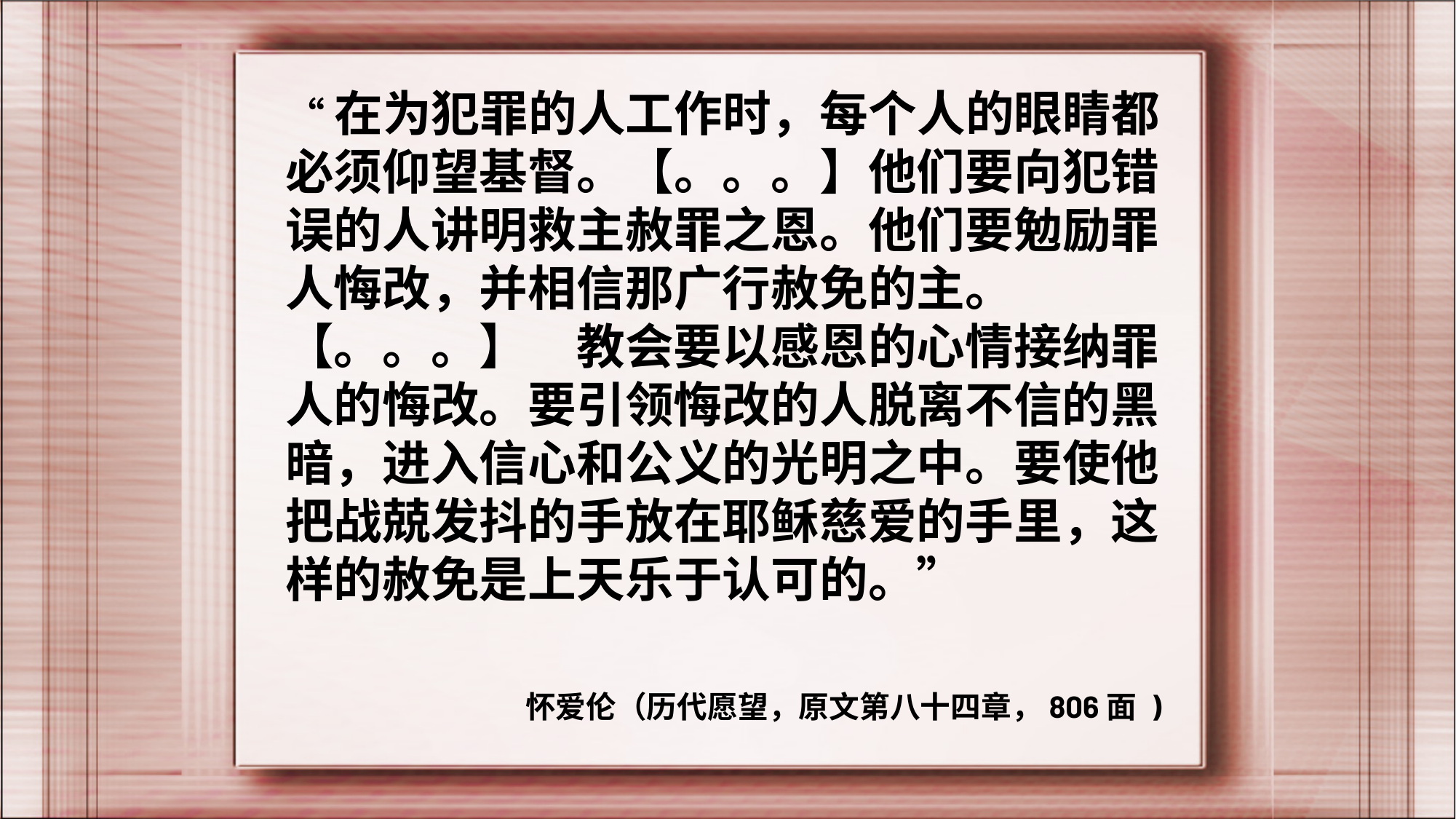

“在为犯罪的人工作时，每个人的眼睛都必须仰望基督。【。。。】他们要向犯错误的人讲明救主赦罪之恩。他们要勉励罪人悔改，并相信那广行赦免的主。【。。。】 教会要以感恩的心情接纳罪人的悔改。要引领悔改的人脱离不信的黑暗，进入信心和公义的光明之中。要使他把战兢发抖的手放在耶稣慈爱的手里，这样的赦免是上天乐于认可的。”
怀爱伦（历代愿望，原文第八十四章，806面 )